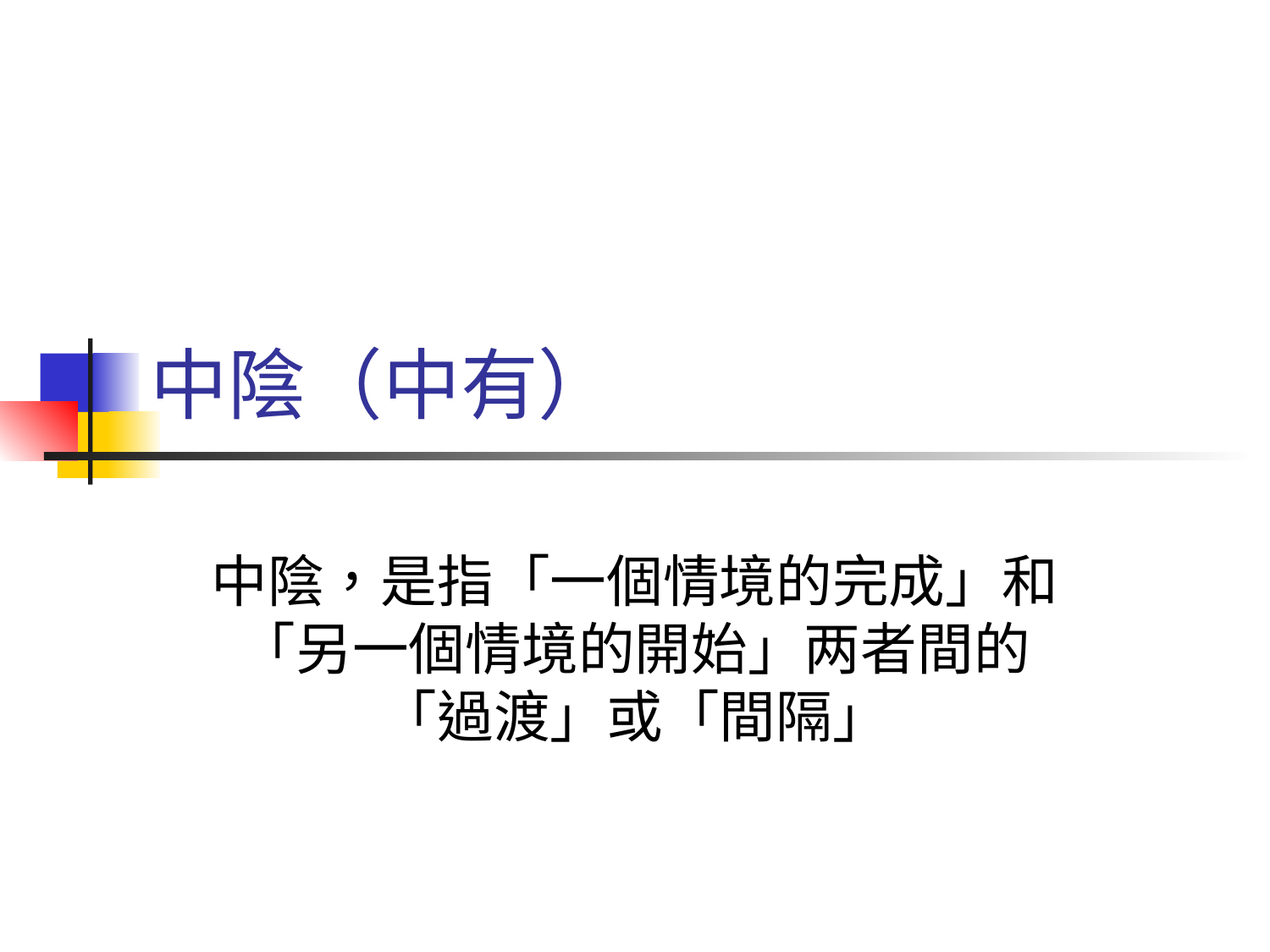

# 中陰（中有）
中陰，是指「一個情境的完成」和「另一個情境的開始」两者間的「過渡」或「間隔」